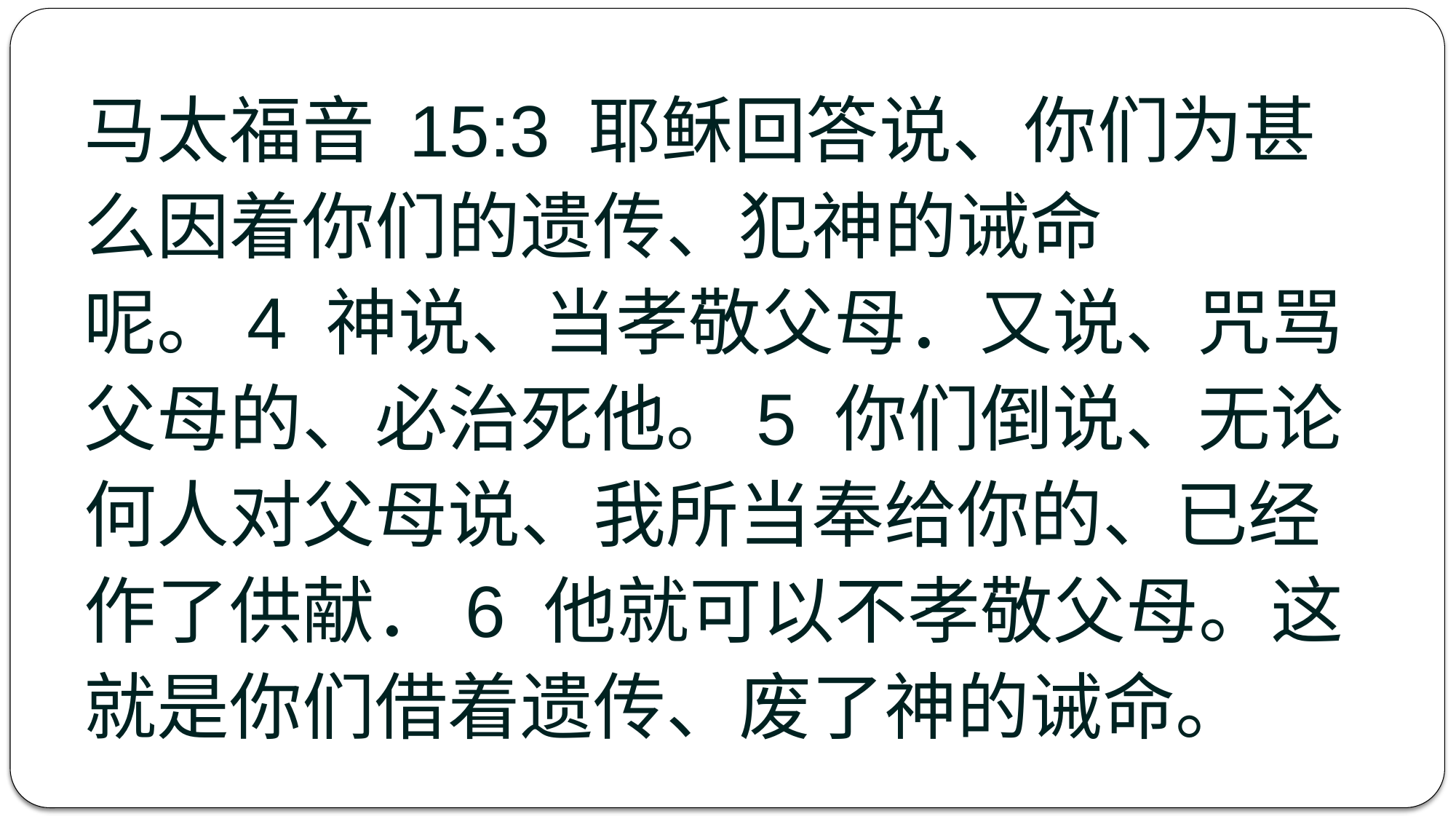

马太福音 15:3 耶稣回答说、你们为甚么因着你们的遗传、犯神的诫命呢。4 神说、当孝敬父母．又说、咒骂父母的、必治死他。5 你们倒说、无论何人对父母说、我所当奉给你的、已经作了供献．6 他就可以不孝敬父母。这就是你们借着遗传、废了神的诫命。